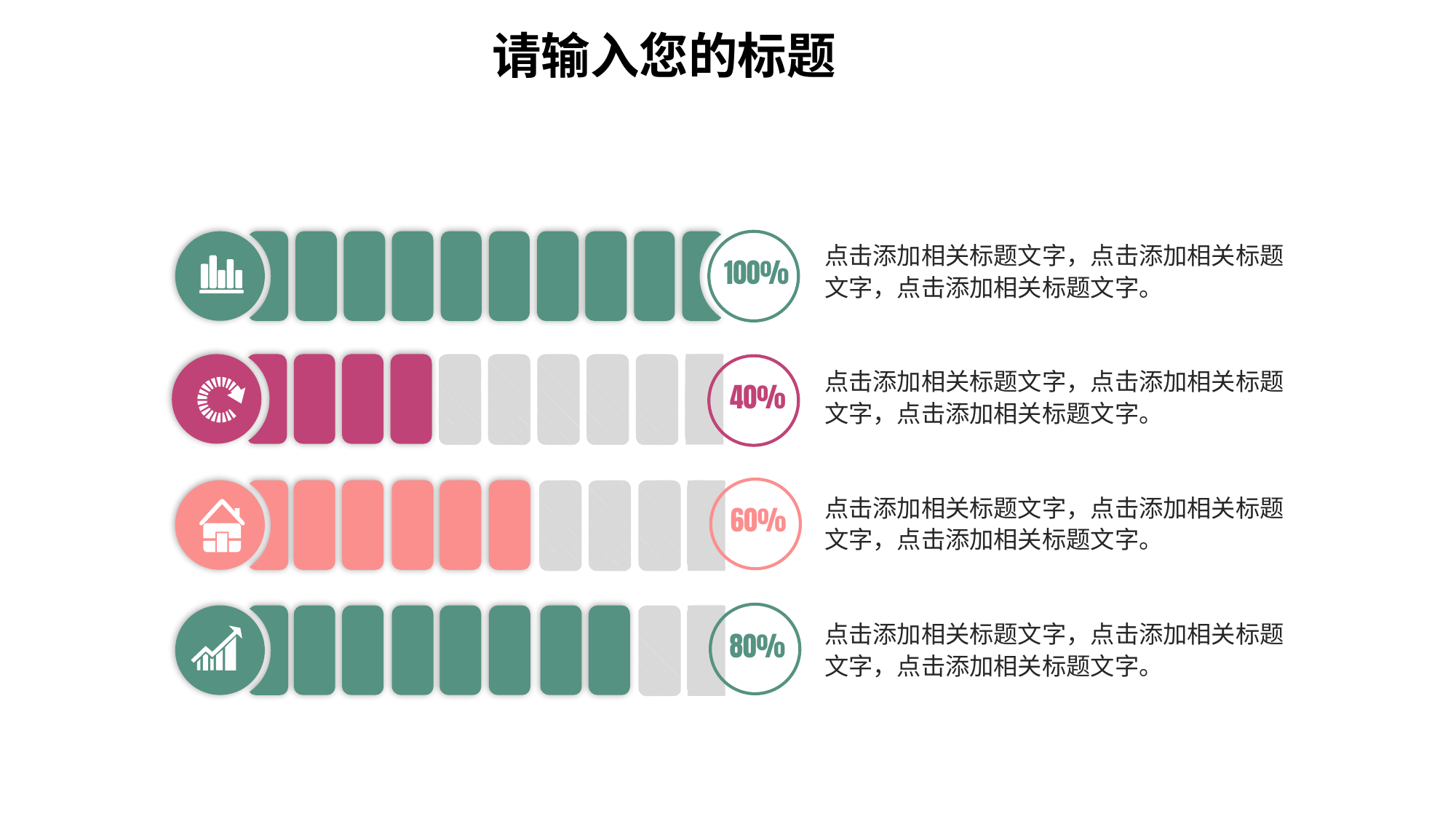

100%
点击添加相关标题文字，点击添加相关标题文字，点击添加相关标题文字。

40%
点击添加相关标题文字，点击添加相关标题文字，点击添加相关标题文字。

60%

点击添加相关标题文字，点击添加相关标题文字，点击添加相关标题文字。

80%

点击添加相关标题文字，点击添加相关标题文字，点击添加相关标题文字。